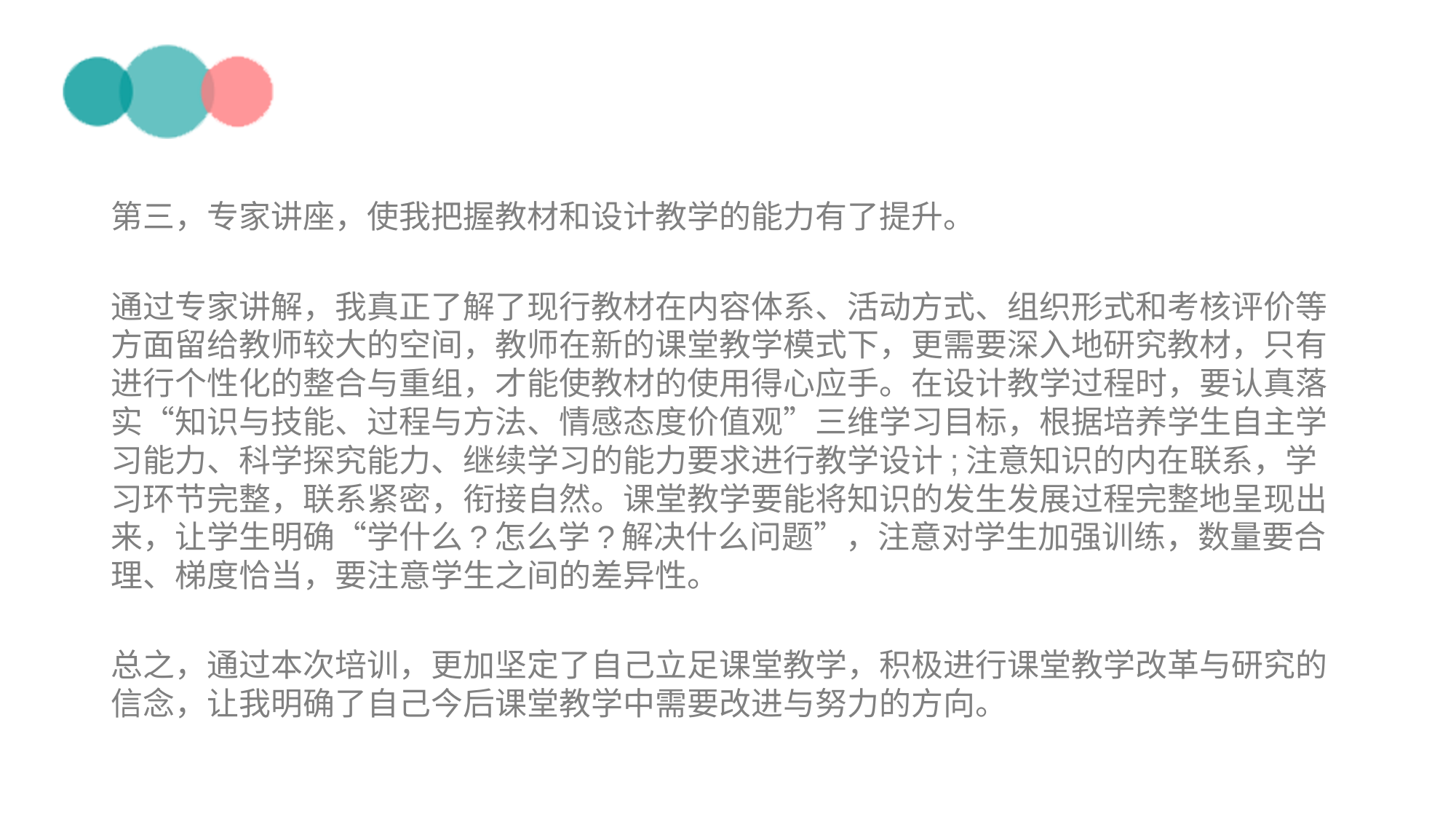

#
第三，专家讲座，使我把握教材和设计教学的能力有了提升。

通过专家讲解，我真正了解了现行教材在内容体系、活动方式、组织形式和考核评价等方面留给教师较大的空间，教师在新的课堂教学模式下，更需要深入地研究教材，只有进行个性化的整合与重组，才能使教材的使用得心应手。在设计教学过程时，要认真落实“知识与技能、过程与方法、情感态度价值观”三维学习目标，根据培养学生自主学习能力、科学探究能力、继续学习的能力要求进行教学设计;注意知识的内在联系，学习环节完整，联系紧密，衔接自然。课堂教学要能将知识的发生发展过程完整地呈现出来，让学生明确“学什么?怎么学?解决什么问题”，注意对学生加强训练，数量要合理、梯度恰当，要注意学生之间的差异性。

总之，通过本次培训，更加坚定了自己立足课堂教学，积极进行课堂教学改革与研究的信念，让我明确了自己今后课堂教学中需要改进与努力的方向。